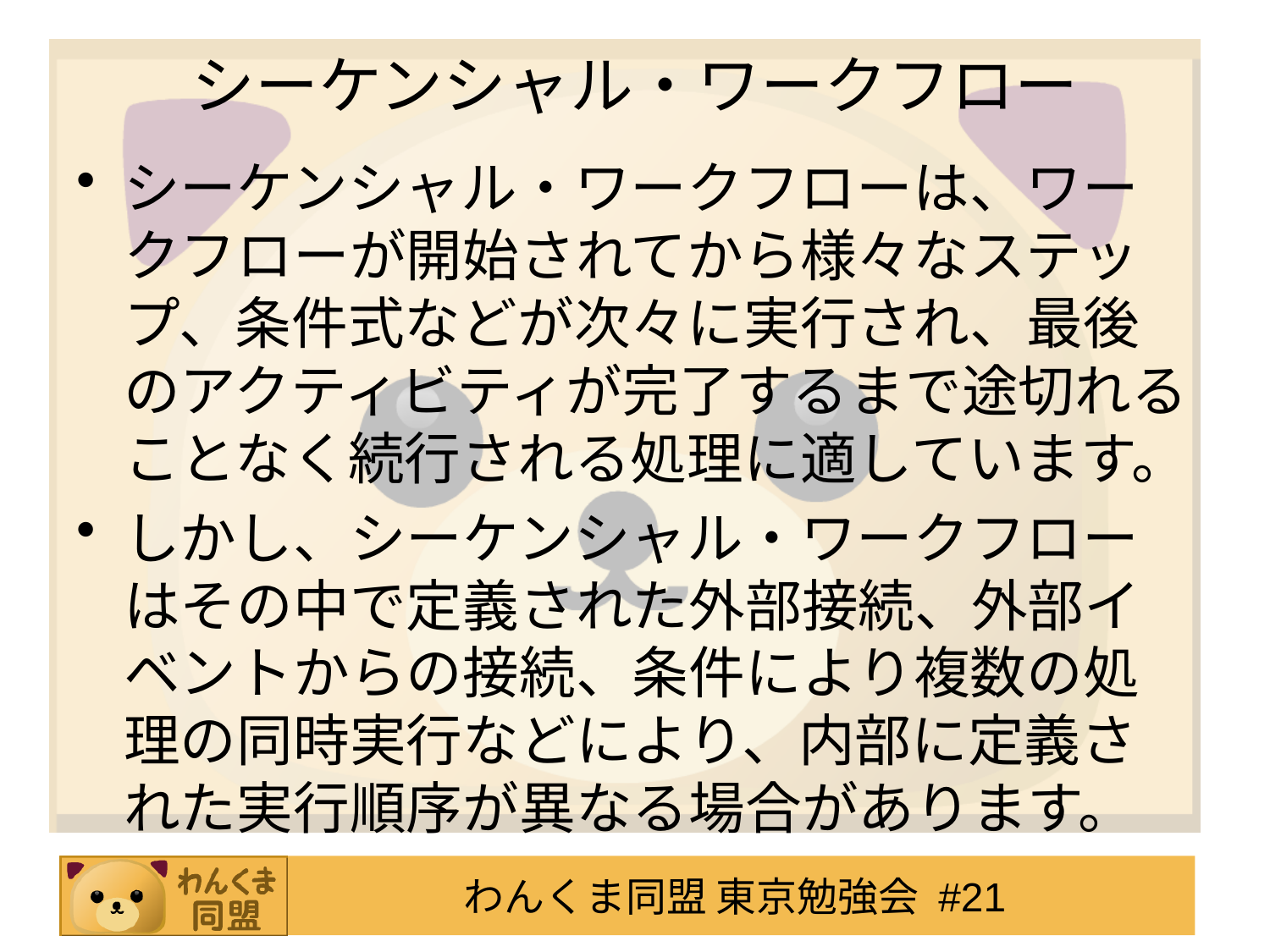

# シーケンシャル・ワークフロー
シーケンシャル・ワークフローは、ワークフローが開始されてから様々なステップ、条件式などが次々に実行され、最後のアクティビティが完了するまで途切れることなく続行される処理に適しています。
しかし、シーケンシャル・ワークフローはその中で定義された外部接続、外部イベントからの接続、条件により複数の処理の同時実行などにより、内部に定義された実行順序が異なる場合があります。